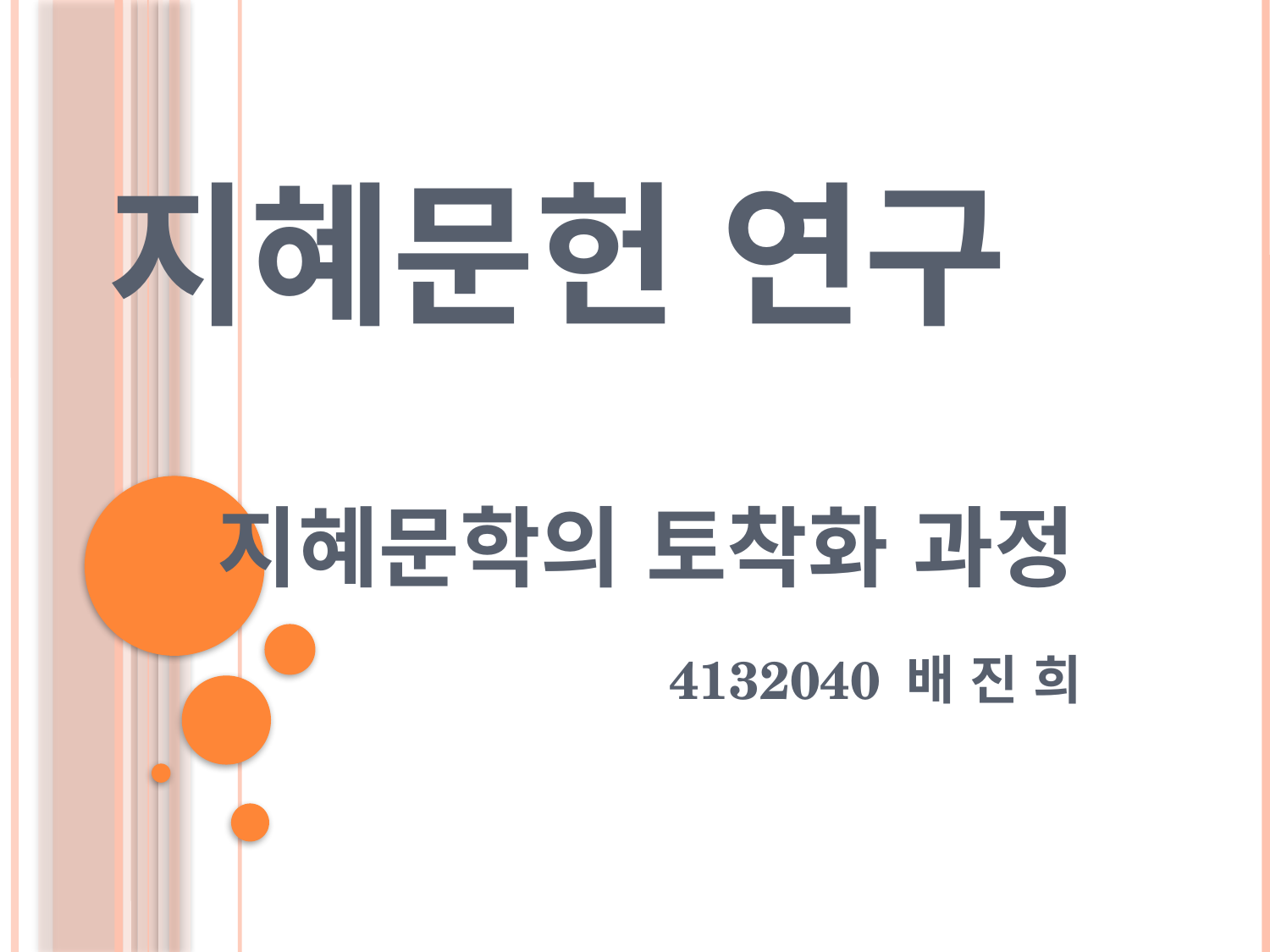

# 지혜문헌 연구
지혜문학의 토착화 과정

4132040 배 진 희